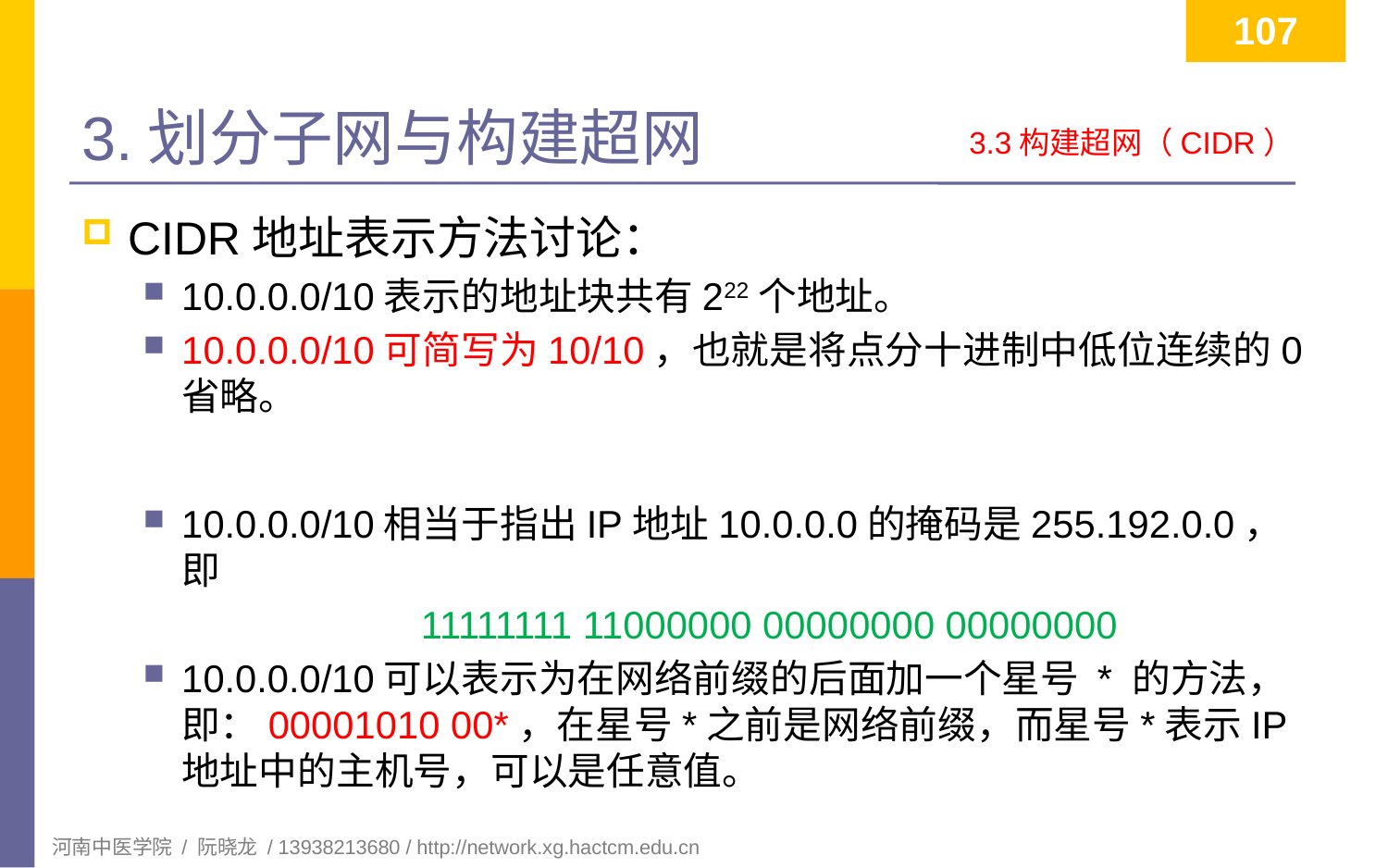

107
# 3.划分子网与构建超网
3.3构建超网（CIDR）
CIDR地址表示方法讨论：
10.0.0.0/10表示的地址块共有222个地址。
10.0.0.0/10可简写为10/10，也就是将点分十进制中低位连续的0 省略。

10.0.0.0/10相当于指出IP地址10.0.0.0的掩码是255.192.0.0，即
		11111111 11000000 00000000 00000000
10.0.0.0/10可以表示为在网络前缀的后面加一个星号 * 的方法，即：00001010 00*，在星号*之前是网络前缀，而星号*表示IP地址中的主机号，可以是任意值。